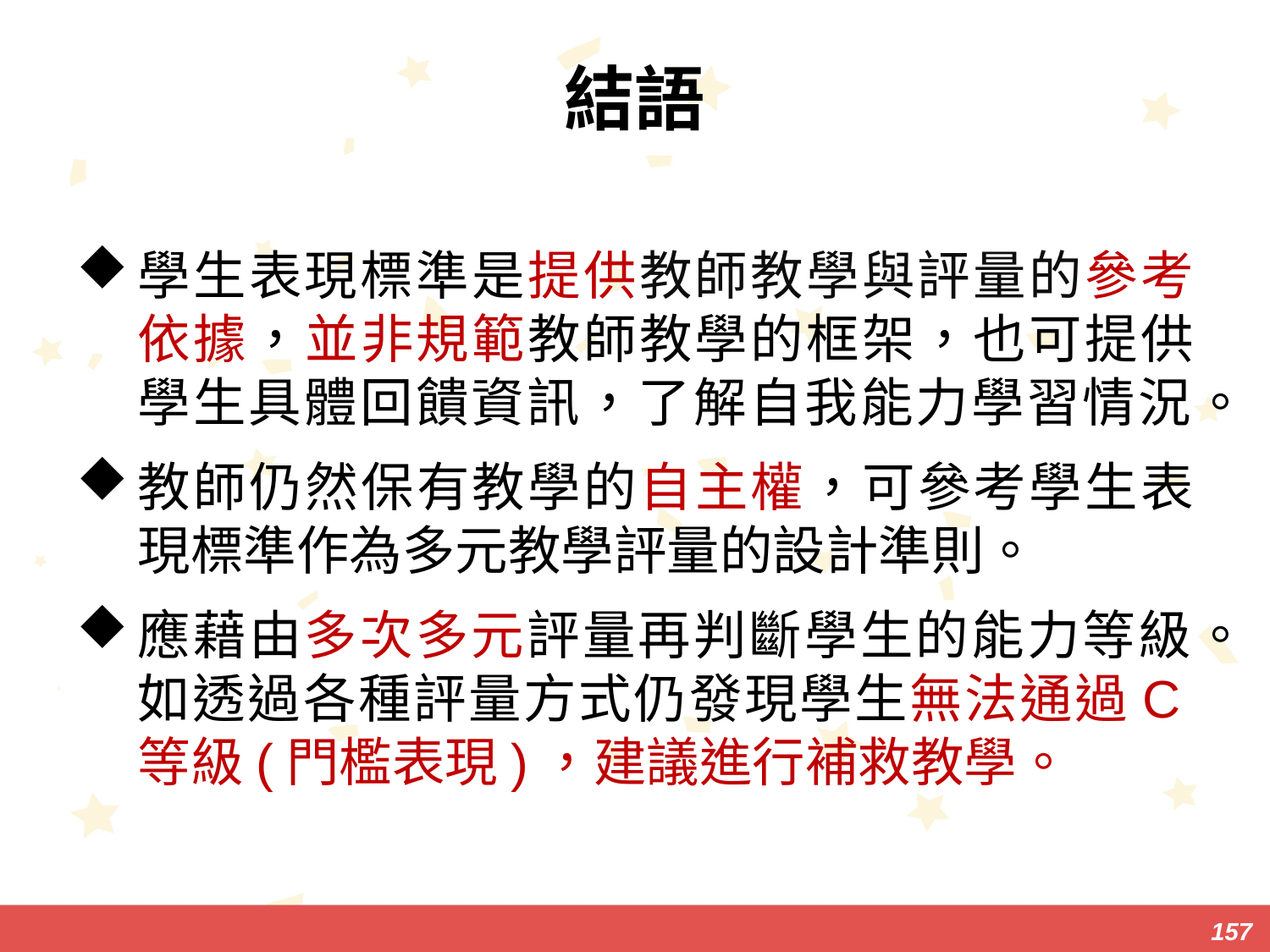

# 結語
學生表現標準是提供教師教學與評量的參考依據，並非規範教師教學的框架，也可提供學生具體回饋資訊，了解自我能力學習情況。
教師仍然保有教學的自主權，可參考學生表現標準作為多元教學評量的設計準則。
應藉由多次多元評量再判斷學生的能力等級。如透過各種評量方式仍發現學生無法通過C等級(門檻表現)，建議進行補救教學。

157